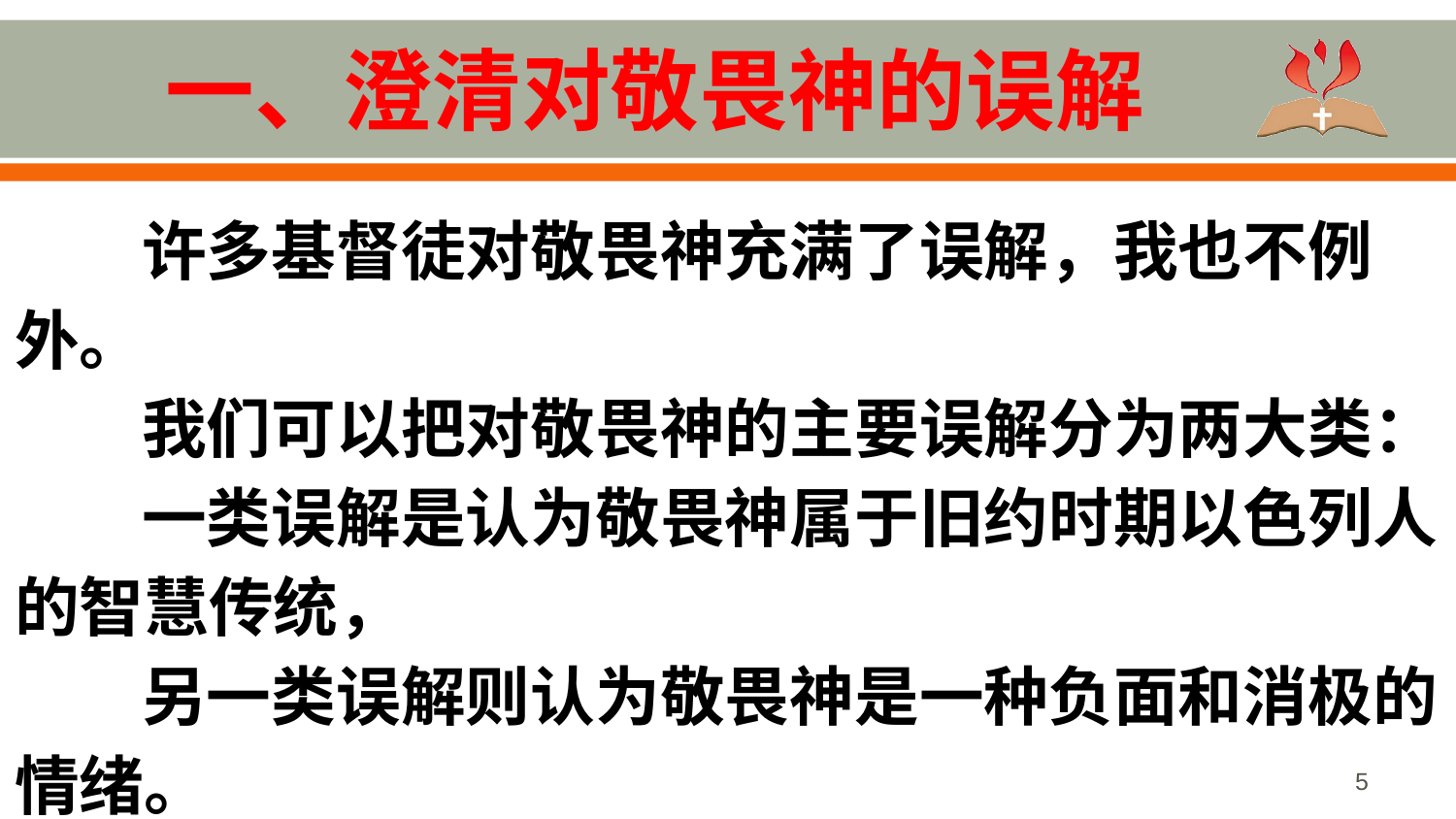

# 一、澄清对敬畏神的误解
许多基督徒对敬畏神充满了误解，我也不例外。
我们可以把对敬畏神的主要误解分为两大类：
一类误解是认为敬畏神属于旧约时期以色列人的智慧传统，
另一类误解则认为敬畏神是一种负面和消极的情绪。

5